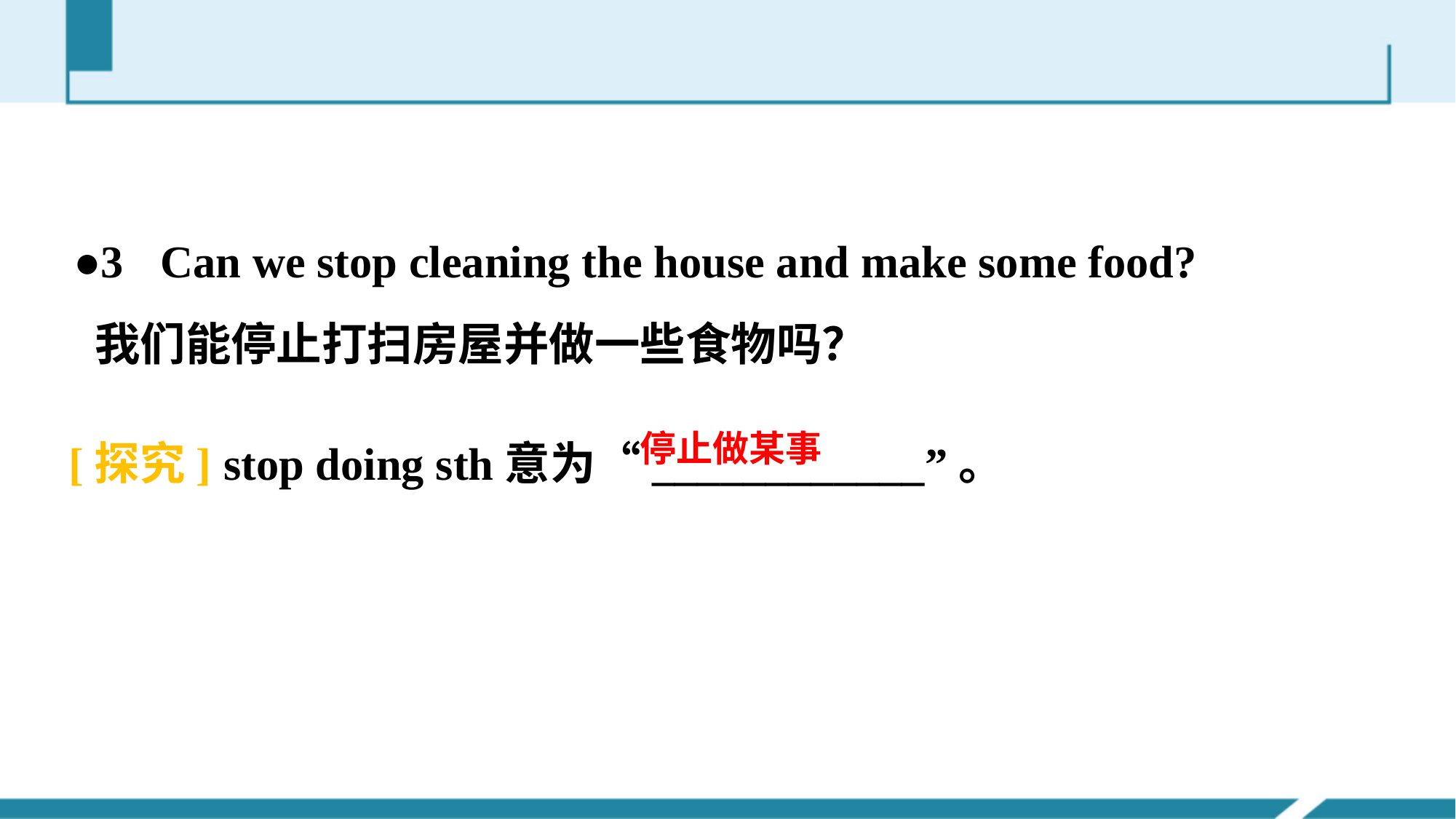

●3   Can we stop cleaning the house and make some food?
 我们能停止打扫房屋并做一些食物吗？
[探究] stop doing sth意为“____________”。
停止做某事